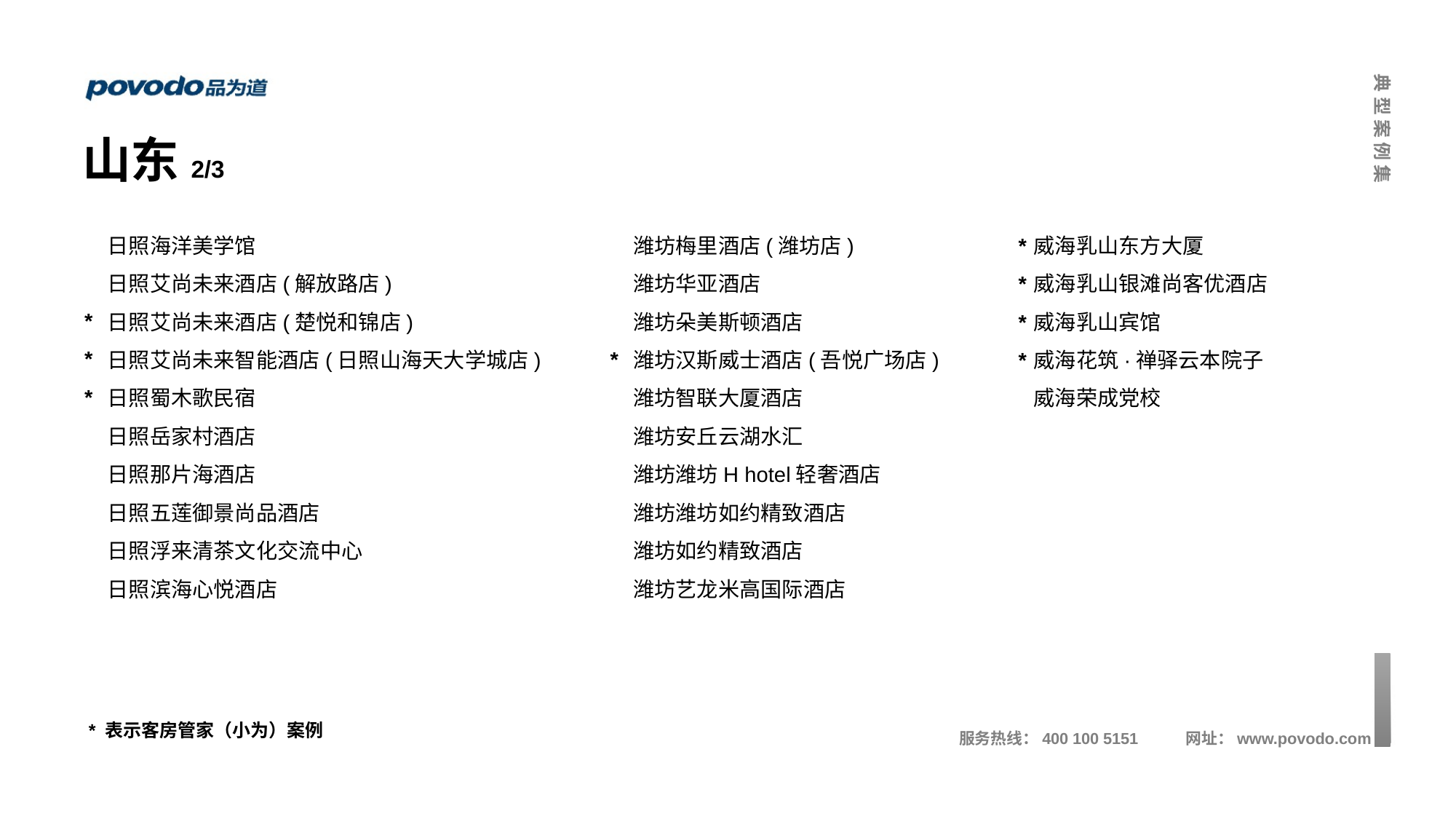

山东2/3
日照海洋美学馆
日照艾尚未来酒店(解放路店)
日照艾尚未来酒店(楚悦和锦店)
日照艾尚未来智能酒店(日照山海天大学城店)
日照蜀木歌民宿
日照岳家村酒店
日照那片海酒店
日照五莲御景尚品酒店
日照浮来清茶文化交流中心
日照滨海心悦酒店
潍坊梅里酒店(潍坊店)
潍坊华亚酒店
潍坊朵美斯顿酒店
潍坊汉斯威士酒店(吾悦广场店)
潍坊智联大厦酒店
潍坊安丘云湖水汇
潍坊潍坊H hotel轻奢酒店
潍坊潍坊如约精致酒店
潍坊如约精致酒店
潍坊艺龙米高国际酒店
*
*
*
*
威海乳山东方大厦
威海乳山银滩尚客优酒店
威海乳山宾馆
威海花筑·禅驿云本院子
威海荣成党校
*
*
*
*